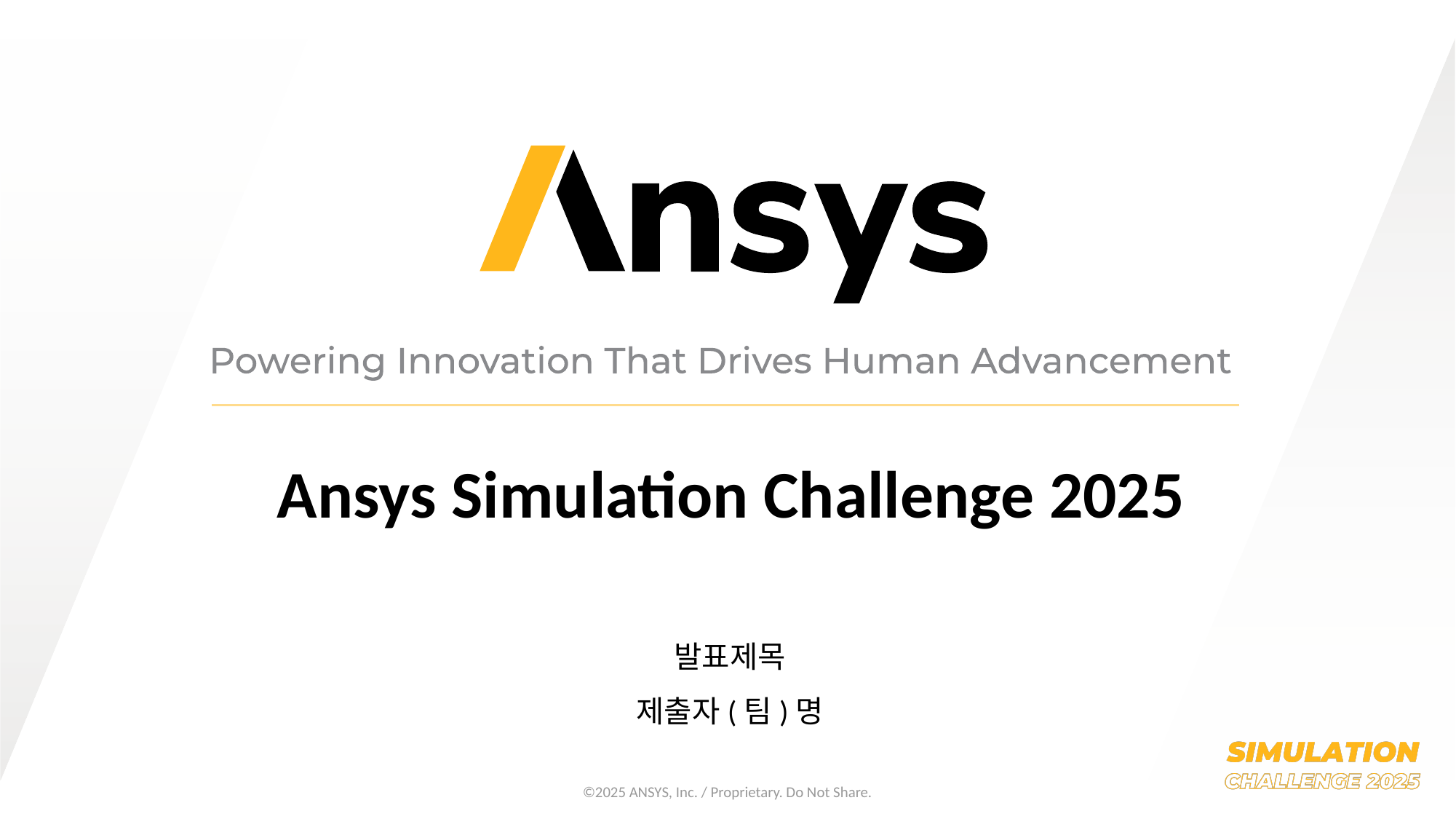

# Ansys Simulation Challenge 2025​
발표제목
제출자(팀)명